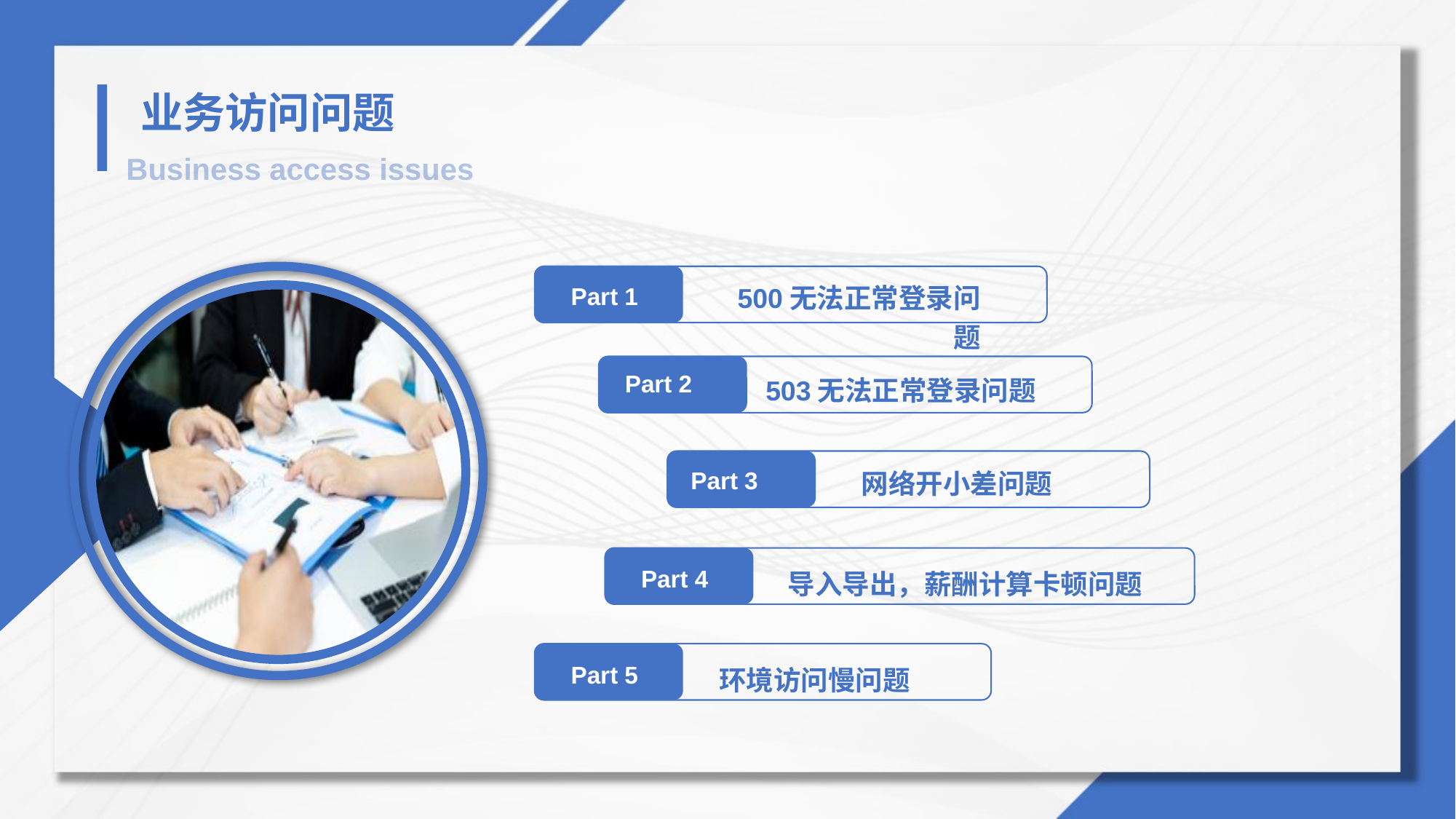

业务访问问题

Business access issues

500无法正常登录问题
Part 1

503无法正常登录问题
Part 2

网络开小差问题
Part 3

导入导出，薪酬计算卡顿问题
Part 4

环境访问慢问题
Part 5